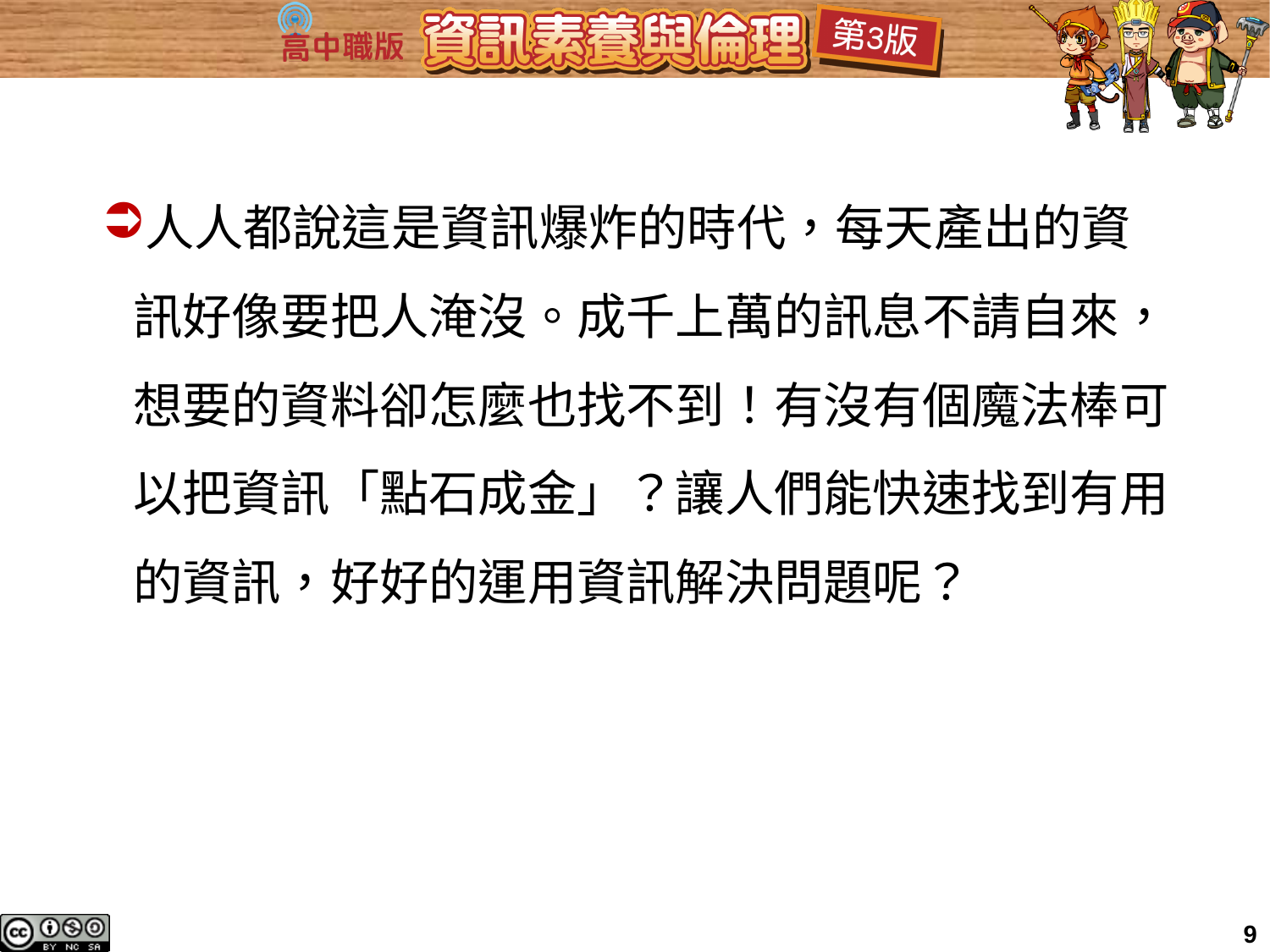

人人都說這是資訊爆炸的時代，每天產出的資訊好像要把人淹沒。成千上萬的訊息不請自來，想要的資料卻怎麼也找不到！有沒有個魔法棒可以把資訊「點石成金」？讓人們能快速找到有用的資訊，好好的運用資訊解決問題呢？
9